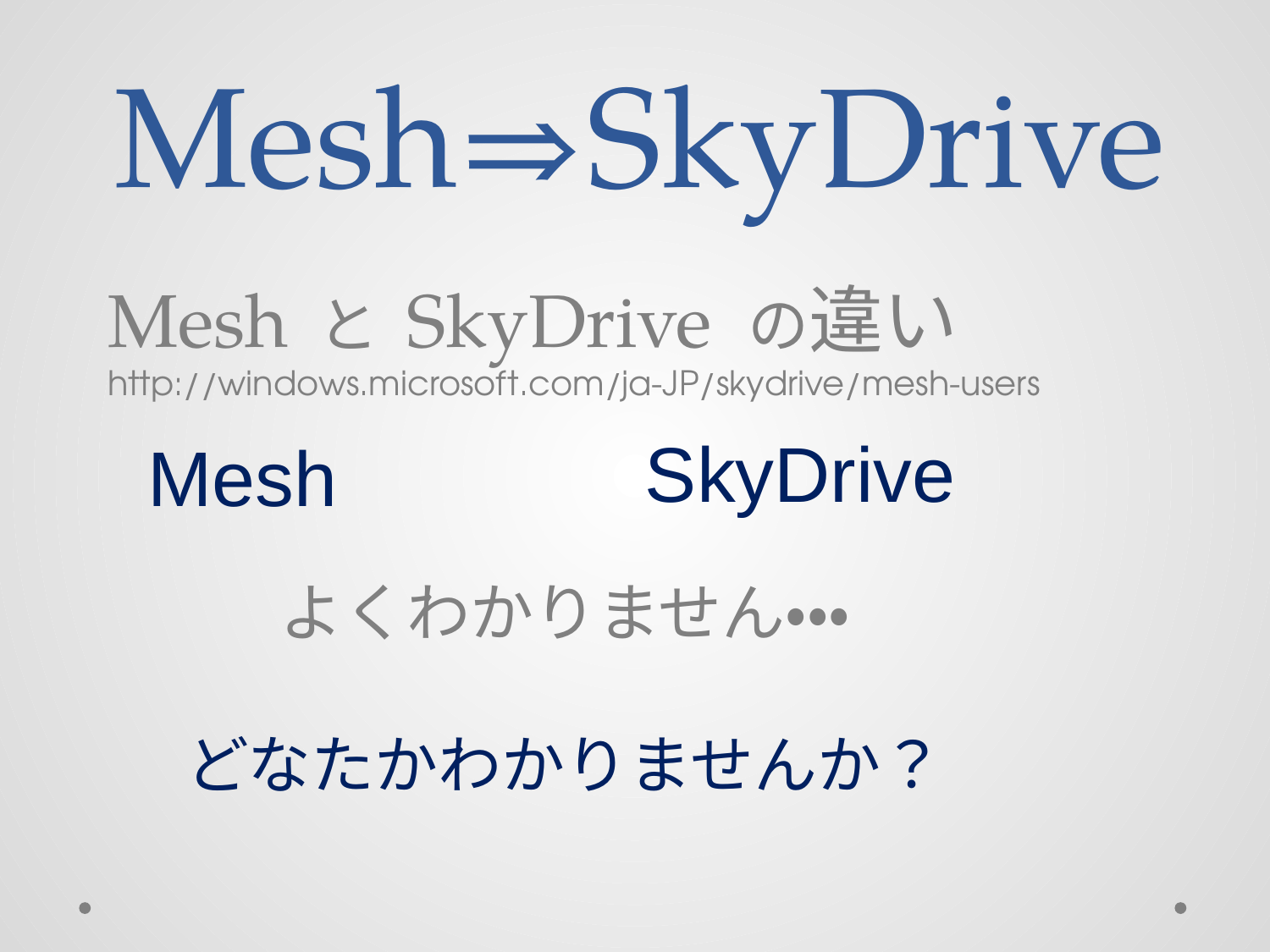

# Mesh⇒SkyDrive
Mesh と SkyDrive の違い
http://windows.microsoft.com/ja-JP/skydrive/mesh-users

SkyDrive
Mesh
よくわかりません・・・

どなたかわかりませんか？